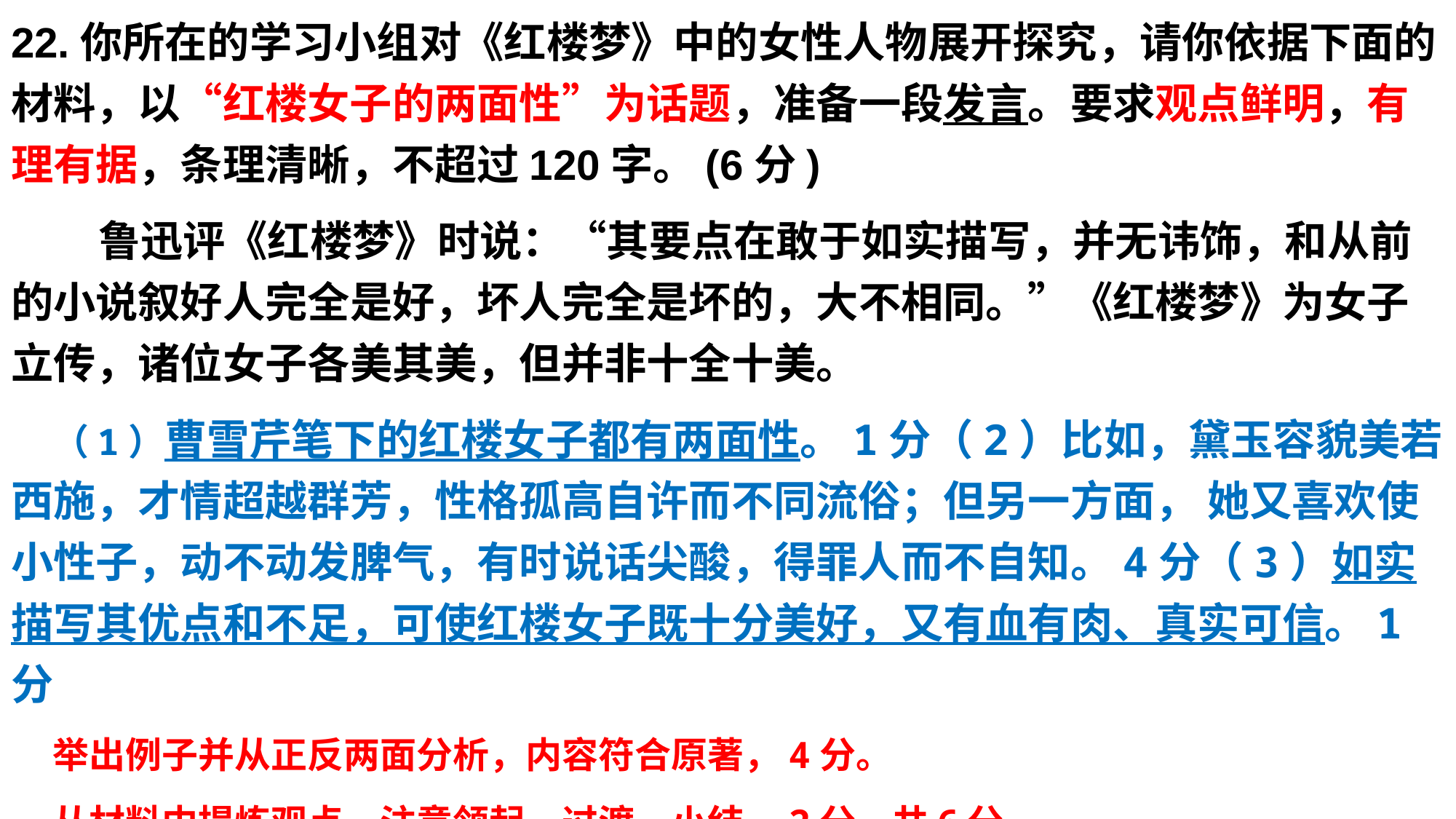

22.你所在的学习小组对《红楼梦》中的女性人物展开探究，请你依据下面的材料，以“红楼女子的两面性”为话题，准备一段发言。要求观点鲜明，有理有据，条理清晰，不超过120字。(6分)
        鲁迅评《红楼梦》时说：“其要点在敢于如实描写，并无讳饰，和从前的小说叙好人完全是好，坏人完全是坏的，大不相同。”《红楼梦》为女子立传，诸位女子各美其美，但并非十全十美。
    （1）曹雪芹笔下的红楼女子都有两面性。1分（2）比如，黛玉容貌美若西施，才情超越群芳，性格孤高自许而不同流俗；但另一方面， 她又喜欢使小性子，动不动发脾气，有时说话尖酸，得罪人而不自知。4分（3）如实描写其优点和不足，可使红楼女子既十分美好，又有血有肉、真实可信。1分
    举出例子并从正反两面分析，内容符合原著，4分。
    从材料中提炼观点，注意领起、过渡、小结，2分。共6分